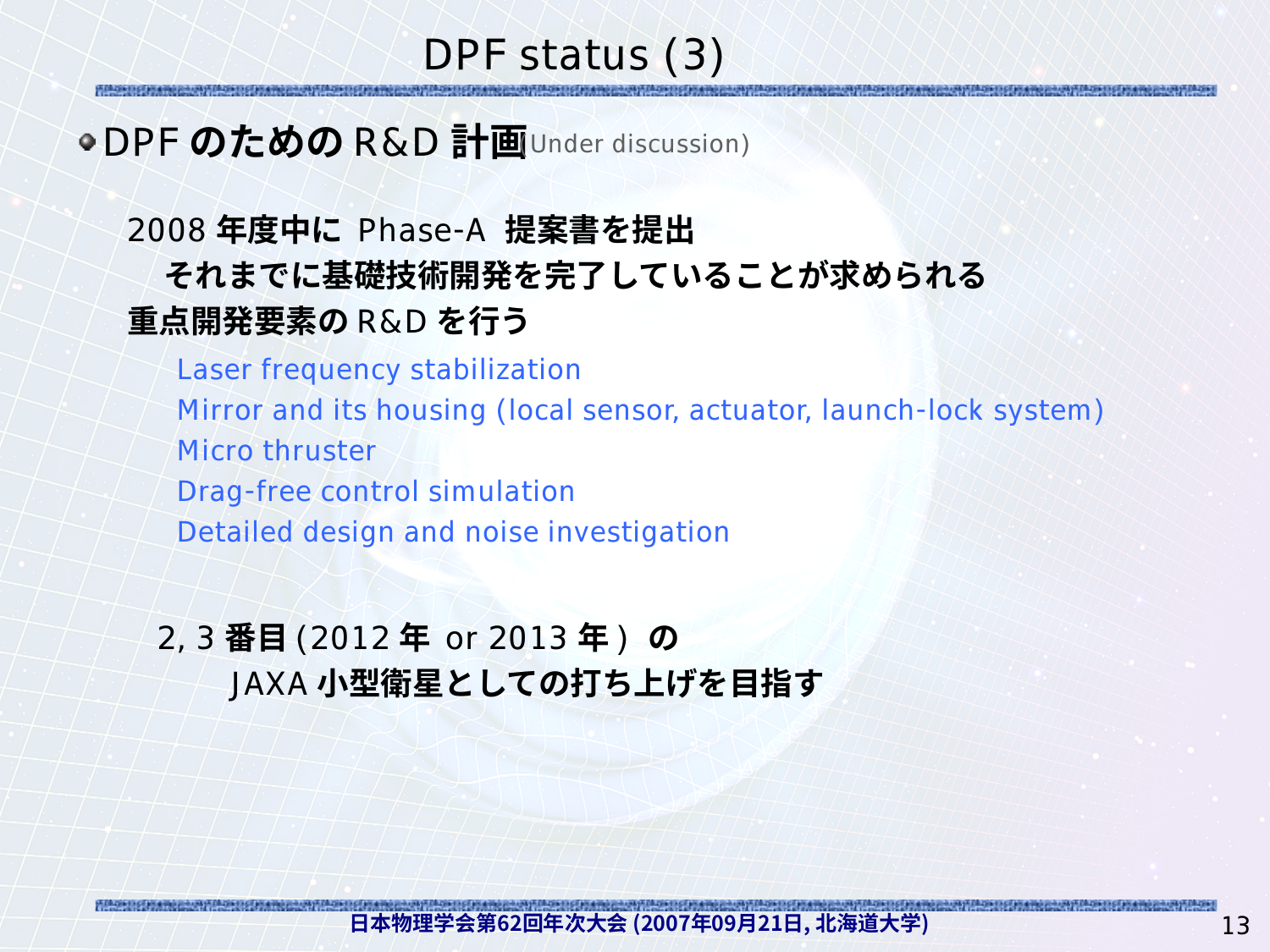

# DPF status (3)
DPFのためのR&D計画
(Under discussion)
2008年度中に Phase-A 提案書を提出
    それまでに基礎技術開発を完了していることが求められる
重点開発要素のR&Dを行う
Laser frequency stabilization
Mirror and its housing (local sensor, actuator, launch-lock system)
Micro thruster
Drag-free control simulation
Detailed design and noise investigation
2, 3番目(2012年 or 2013年) の
　　JAXA小型衛星としての打ち上げを目指す
日本物理学会第62回年次大会 (2007年09月21日, 北海道大学)
13